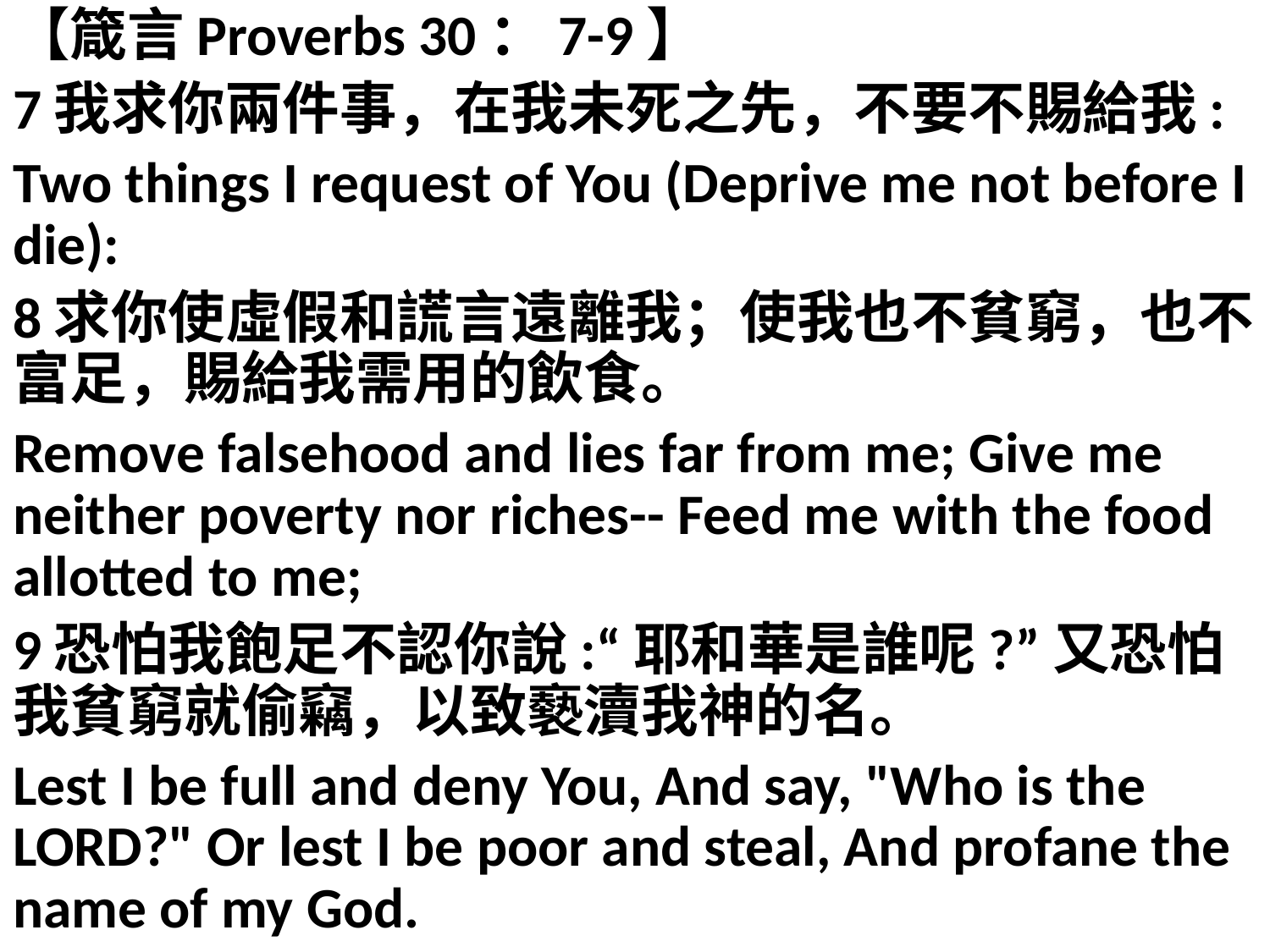

【箴言Proverbs 30：7-9】
7我求你兩件事，在我未死之先，不要不賜給我:
Two things I request of You (Deprive me not before I die):
8求你使虛假和謊言遠離我；使我也不貧窮，也不富足，賜給我需用的飲食。
Remove falsehood and lies far from me; Give me neither poverty nor riches-- Feed me with the food allotted to me;
9恐怕我飽足不認你說:“耶和華是誰呢?”又恐怕我貧窮就偷竊，以致褻瀆我神的名。
Lest I be full and deny You, And say, "Who is the LORD?" Or lest I be poor and steal, And profane the name of my God.